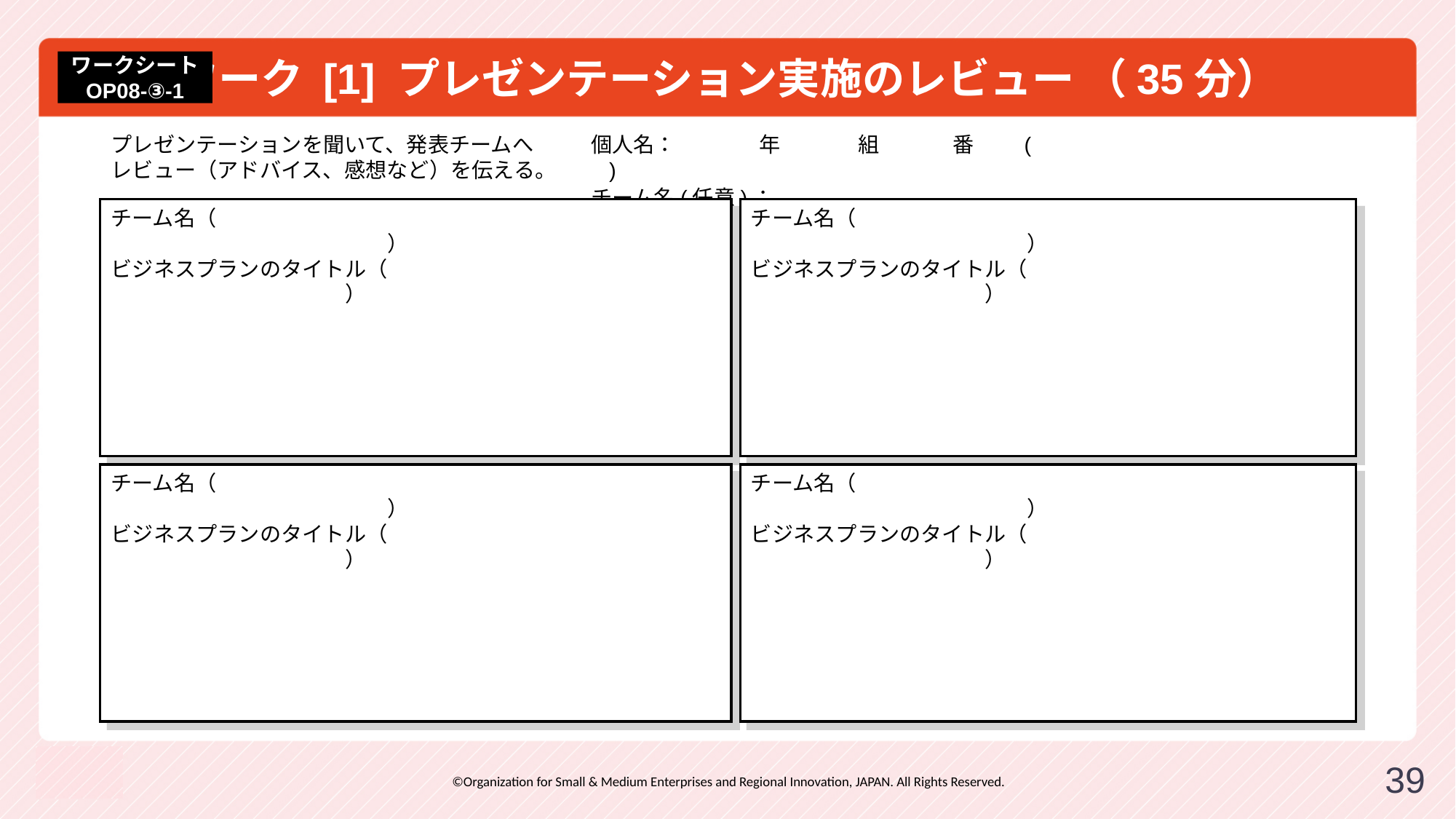

# ワーク [1] プレゼンテーション実施のレビュー （35分）
ワークシート
OP08-③-1
プレゼンテーションを聞いて、発表チームへ
レビュー（アドバイス、感想など）を伝える。
個人名：　　    　年　　   　組　　　  番     　(                                                         )

チーム名(任意)：(                                                                                           )
チーム名（　　　　　　　　　　　　　　　　　　　　　　　　　　　　　　　　　　　　）
ビジネスプランのタイトル（　　　　　　　　　　　　　　　　　　　　　　　　　　）
チーム名（　　　　　　　　　　　　　　　　　　　　　　　　　　　　　　　　　　　）
ビジネスプランのタイトル（　　　　　　　　　　　　　　　　　　　　　　　　　）
チーム名（　　　　　　　　　　　　　　　　　　　　　　　　　　　　　　　　　　　　）
ビジネスプランのタイトル（　　　　　　　　　　　　　　　　　　　　　　　　　　）
チーム名（　　　　　　　　　　　　　　　　　　　　　　　　　　　　　　　　　　　）
ビジネスプランのタイトル（　　　　　　　　　　　　　　　　　　　　　　　　　）